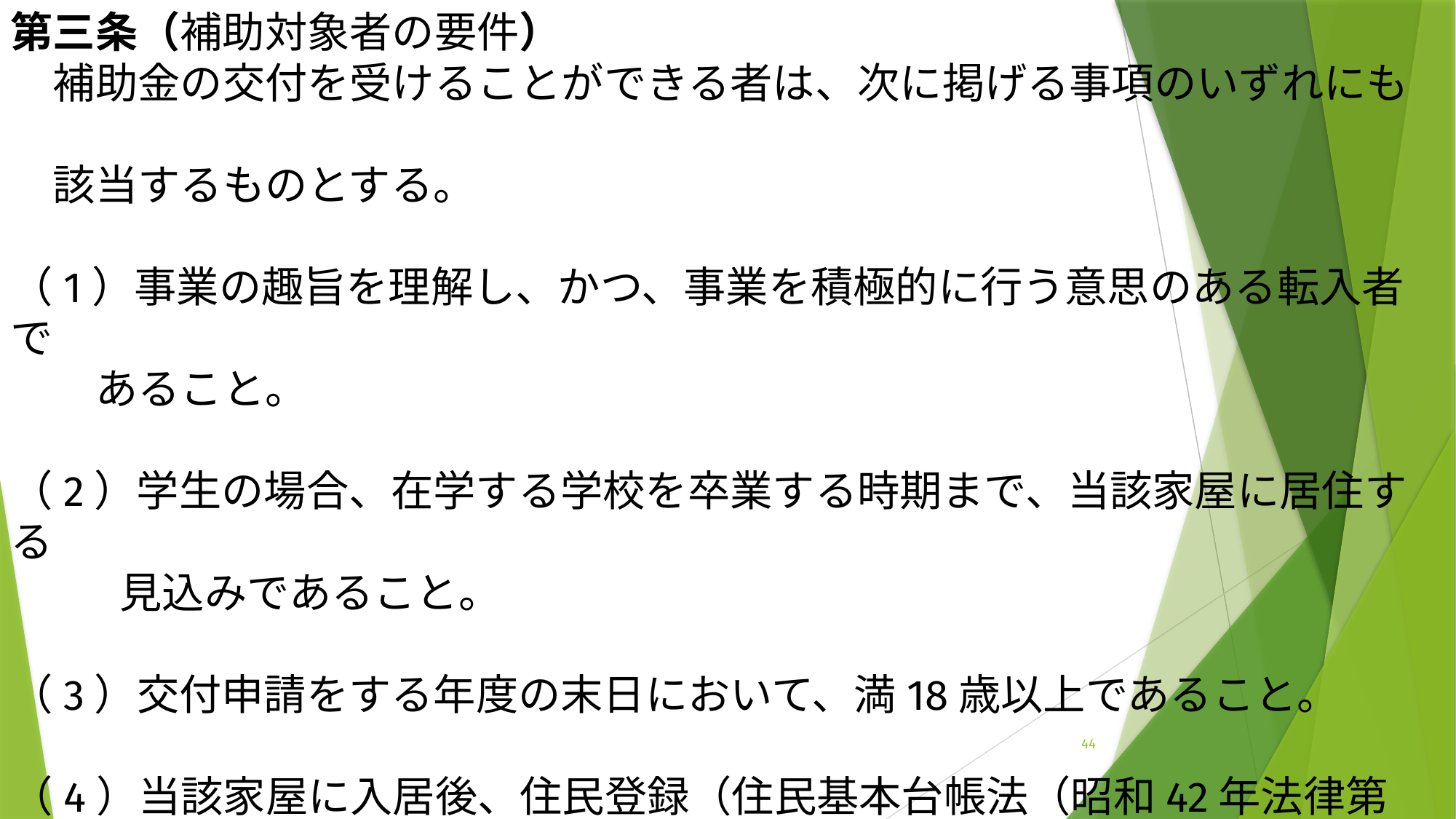

第三条（補助対象者の要件）
　補助金の交付を受けることができる者は、次に掲げる事項のいずれにも
　該当するものとする。

（1）事業の趣旨を理解し、かつ、事業を積極的に行う意思のある転入者で
　　あること。

（2）学生の場合、在学する学校を卒業する時期まで、当該家屋に居住する
	見込みであること。

（3）交付申請をする年度の末日において、満18歳以上であること。

（4）当該家屋に入居後、住民登録（住民基本台帳法（昭和42年法律第81
　　号）に基づく住民基本台帳への記載をいう）を行うこと。

44